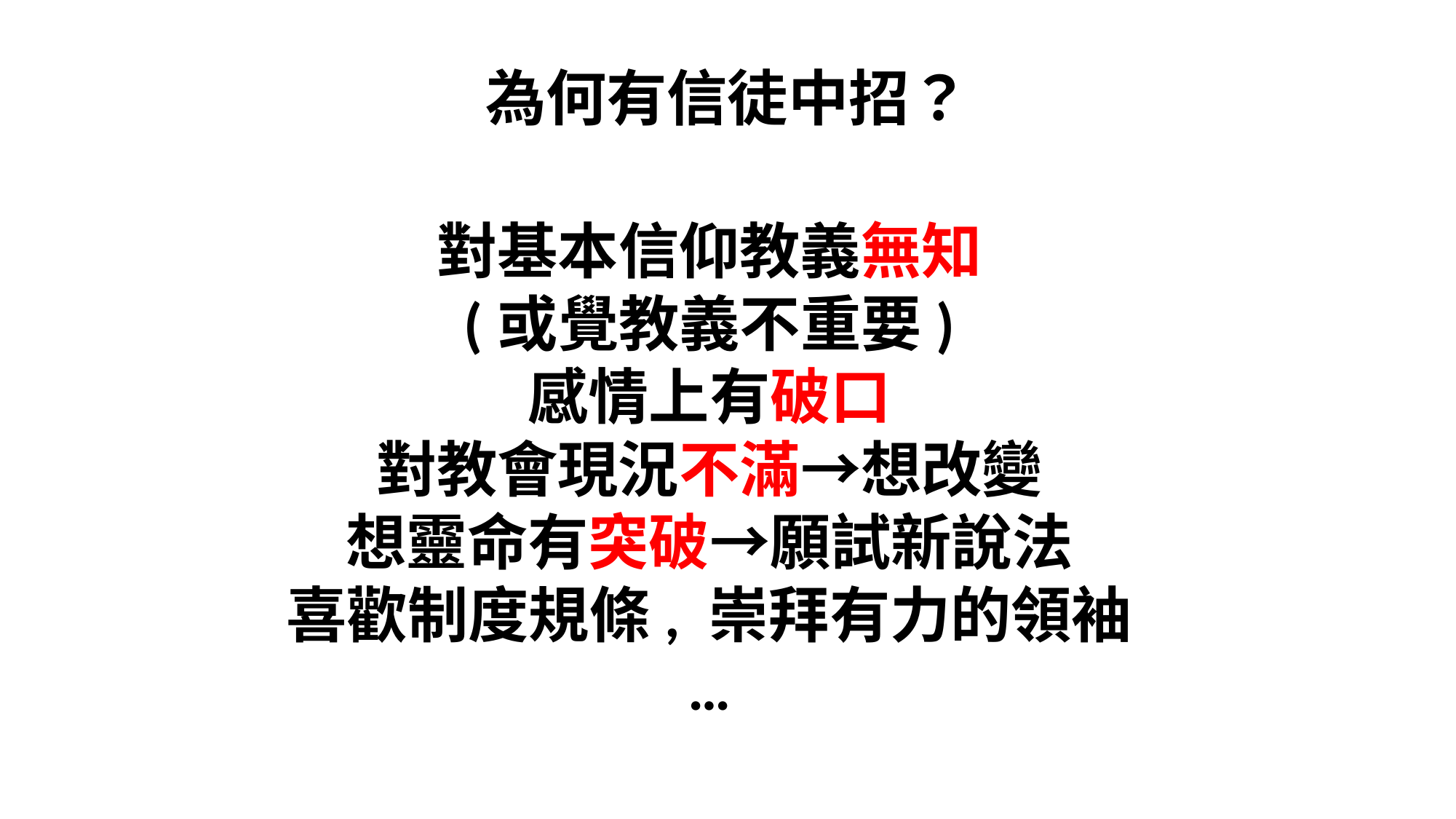

為何有信徒中招？
對基本信仰教義無知
(或覺教義不重要)
感情上有破口
對教會現況不滿→想改變
想靈命有突破→願試新說法
喜歡制度規條, 崇拜有力的領袖
…